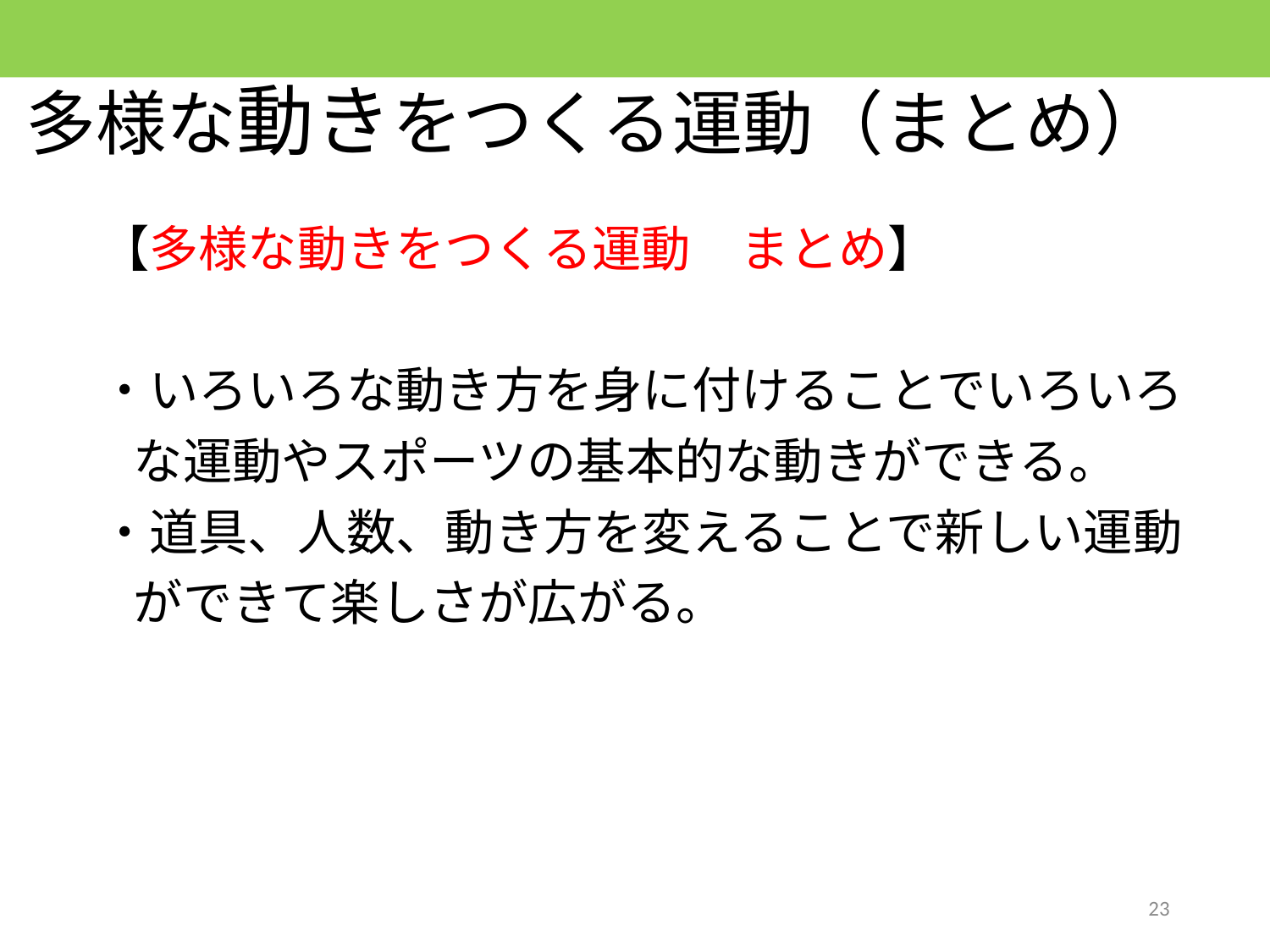

# 多様な動きをつくる運動（まとめ）
【多様な動きをつくる運動　まとめ】

・いろいろな動き方を身に付けることでいろいろ
  な運動やスポーツの基本的な動きができる。
・道具、人数、動き方を変えることで新しい運動
  ができて楽しさが広がる。

23